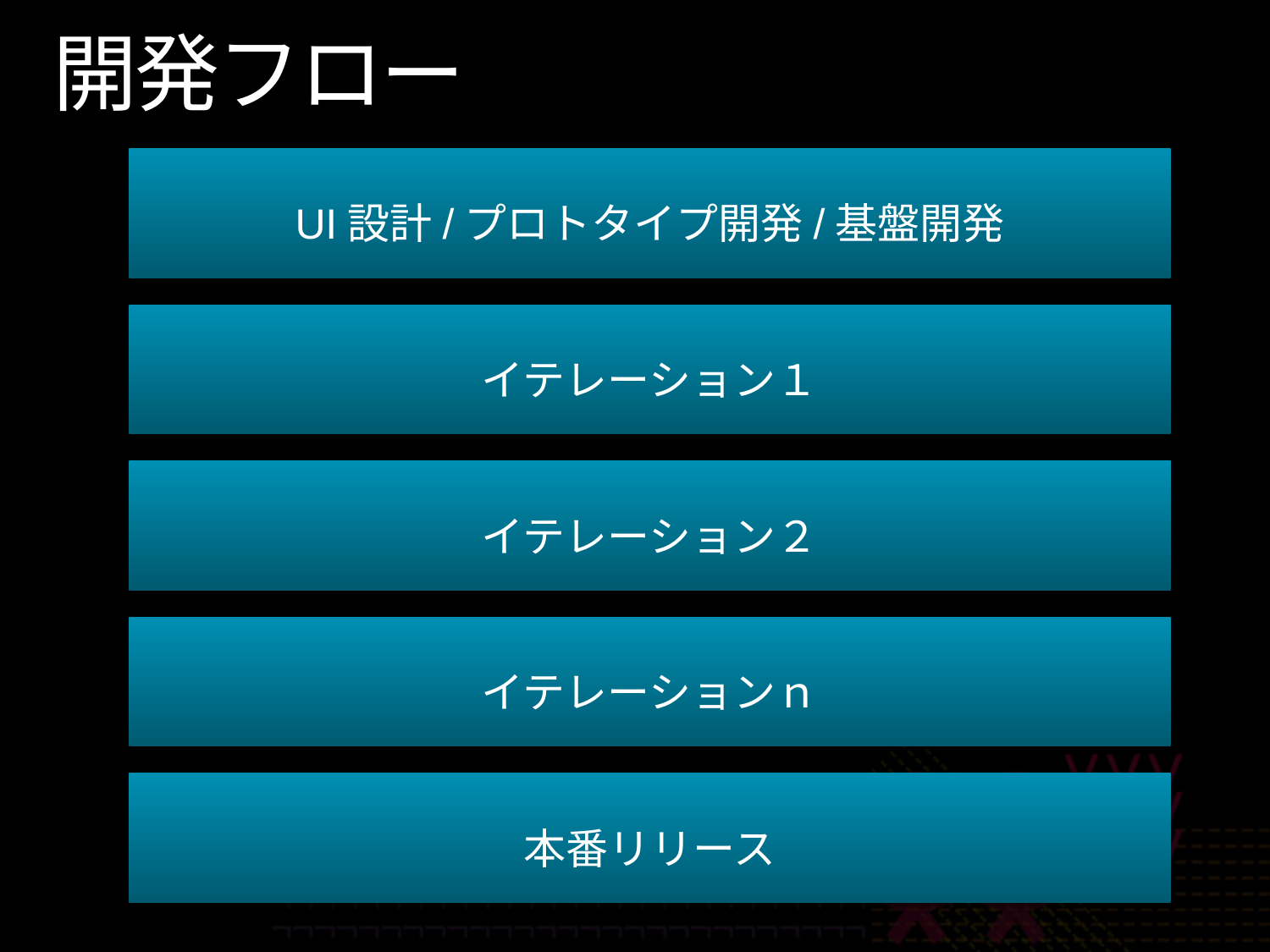

# 開発フロー
UI設計/プロトタイプ開発/基盤開発
イテレーション１
イテレーション２
イテレーションｎ
本番リリース